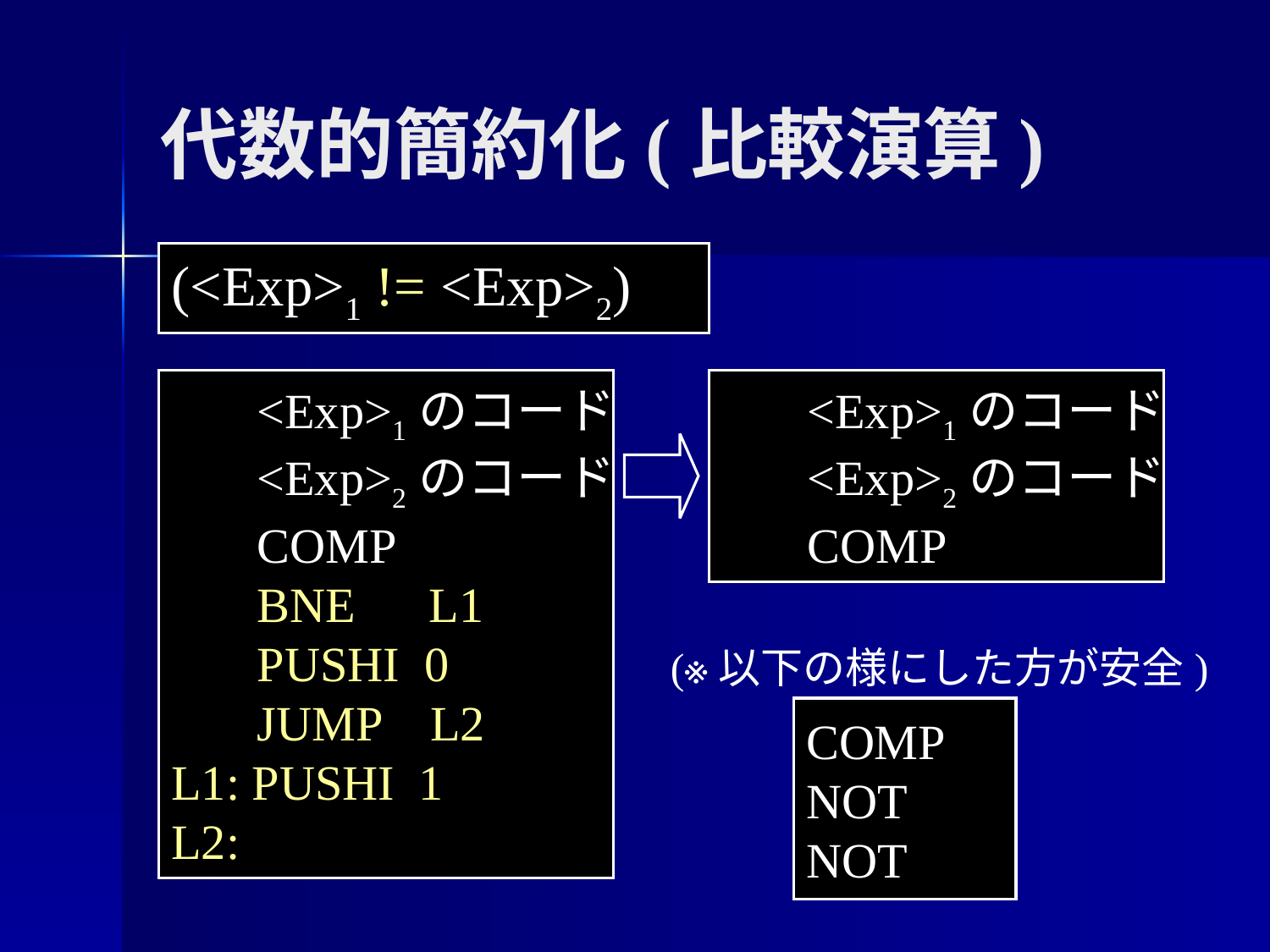

代数的簡約化(比較演算)
(<Exp>1 != <Exp>2)
       <Exp>1のコード
       <Exp>2のコード
       COMP
       BNE      L1
       PUSHI  0
       JUMP    L2
L1: PUSHI  1
L2:
       <Exp>1のコード
       <Exp>2のコード
       COMP
       BNE      L1
       PUSHI  0
       JUMP    L2
L1: PUSHI  1
L2:
       <Exp>1のコード
       <Exp>2のコード
       COMP

(※以下の様にした方が安全)
COMP
NOT
NOT